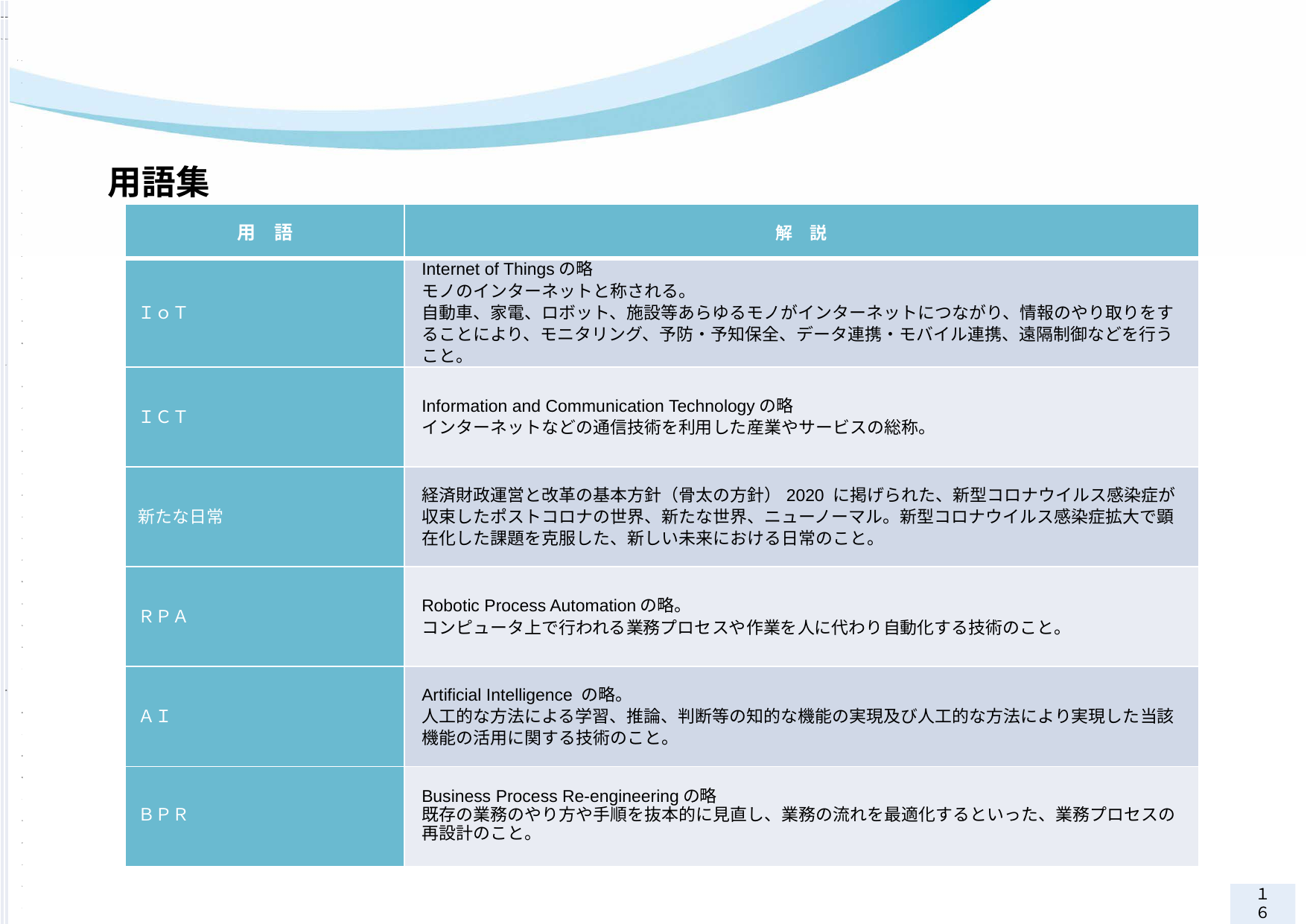

| 用語 | 解説 |
| --- | --- |
| ＩｏＴ | Internet of Thingsの略 モノのインターネットと称される。 自動車、家電、ロボット、施設等あらゆるモノがインターネットにつながり、情報のやり取りをすることにより、モニタリング、予防・予知保全、データ連携・モバイル連携、遠隔制御などを行うこと。 |
| ＩＣＴ | Information and Communication Technologyの略 インターネットなどの通信技術を利用した産業やサービスの総称。 |
| 新たな日常 | 経済財政運営と改革の基本方針（骨太の方針）2020 に掲げられた、新型コロナウイルス感染症が収束したポストコロナの世界、新たな世界、ニューノーマル。新型コロナウイルス感染症拡大で顕在化した課題を克服した、新しい未来における日常のこと。 |
| ＲＰＡ | Robotic Process Automationの略。 コンピュータ上で行われる業務プロセスや作業を人に代わり自動化する技術のこと。 |
| ＡＩ | Artificial Intelligence の略。 人工的な方法による学習、推論、判断等の知的な機能の実現及び人工的な方法により実現した当該機能の活用に関する技術のこと。 |
| EBPM（エビデンス・ベースド・ポリシー・メイキング） | 政府や地方公共団体の仕事の進め方を根本的に見直し、より効果的で効率的なものに変える、「エビデンスに基づく政策立案（Evidence-Based Policy Making：EBPM）」考え方。「統計データや各種指標など、客観的エビデンス（根拠や証拠）を基にして、政策の決定や実行を効果的・効率的に行うこと」 |
用語集
| 用　語 | 解　説 |
| --- | --- |
| ＩｏＴ | Internet of Thingsの略 モノのインターネットと称される。 自動車、家電、ロボット、施設等あらゆるモノがインターネットにつながり、情報のやり取りをすることにより、モニタリング、予防・予知保全、データ連携・モバイル連携、遠隔制御などを行うこと。 |
| ＩＣＴ | Information and Communication Technologyの略 インターネットなどの通信技術を利用した産業やサービスの総称。 |
| 新たな日常 | 経済財政運営と改革の基本方針（骨太の方針）2020 に掲げられた、新型コロナウイルス感染症が収束したポストコロナの世界、新たな世界、ニューノーマル。新型コロナウイルス感染症拡大で顕在化した課題を克服した、新しい未来における日常のこと。 |
| ＲＰＡ | Robotic Process Automationの略。 コンピュータ上で行われる業務プロセスや作業を人に代わり自動化する技術のこと。 |
| ＡＩ | Artificial Intelligence の略。 人工的な方法による学習、推論、判断等の知的な機能の実現及び人工的な方法により実現した当該機能の活用に関する技術のこと。 |
| ＢＰＲ | Business Process Re-engineeringの略 既存の業務のやり方や手順を抜本的に見直し、業務の流れを最適化するといった、業務プロセスの再設計のこと。 |
１６